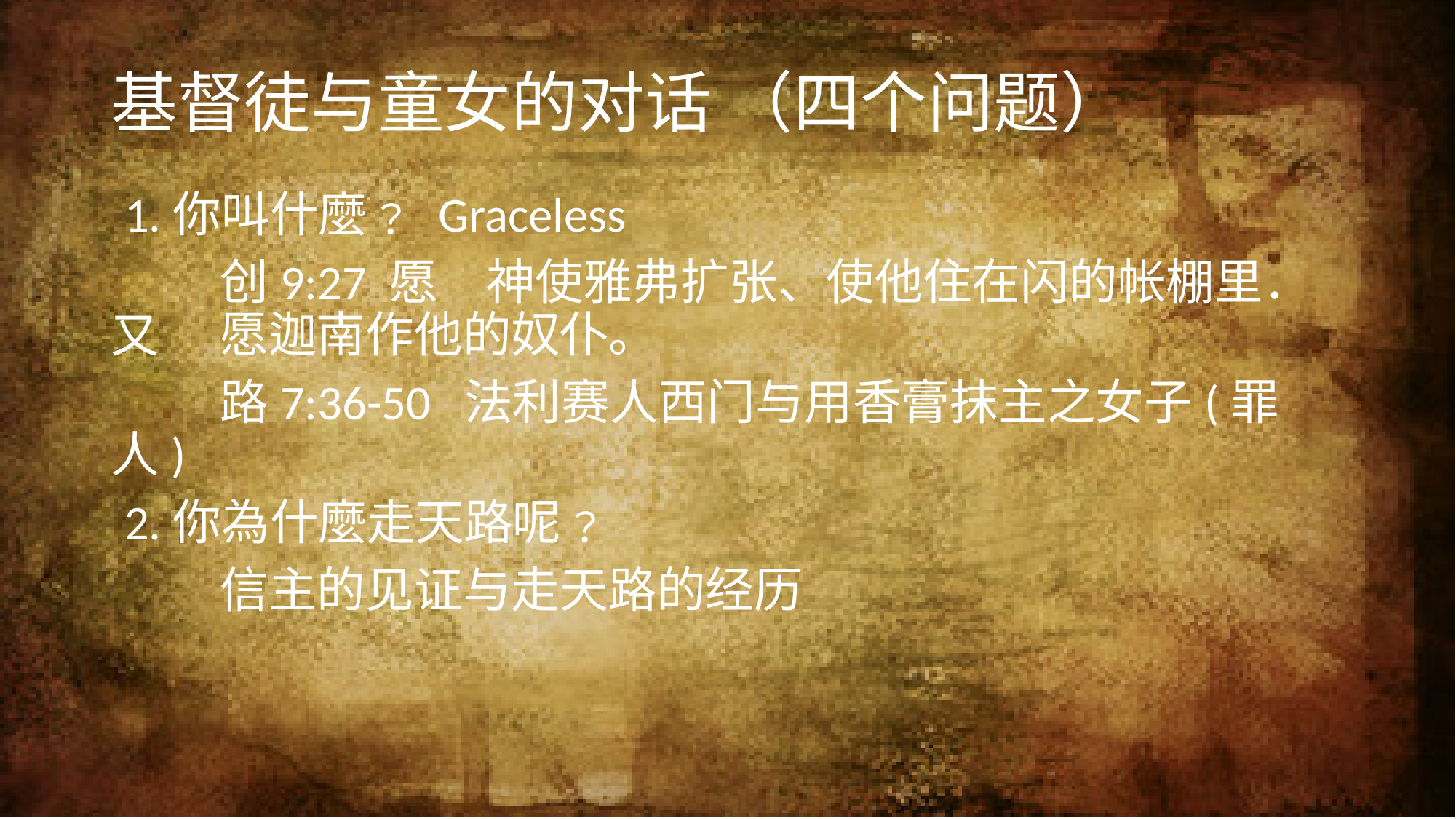

# 基督徒与童女的对话 （四个问题）
1.你叫什麼﹖ Graceless
   	创9:27 愿　神使雅弗扩张、使他住在闪的帐棚里．又	愿迦南作他的奴仆。
   	路7:36-50  法利赛人西门与用香膏抹主之女子(罪人)
2.你為什麼走天路呢﹖
   	信主的见证与走天路的经历